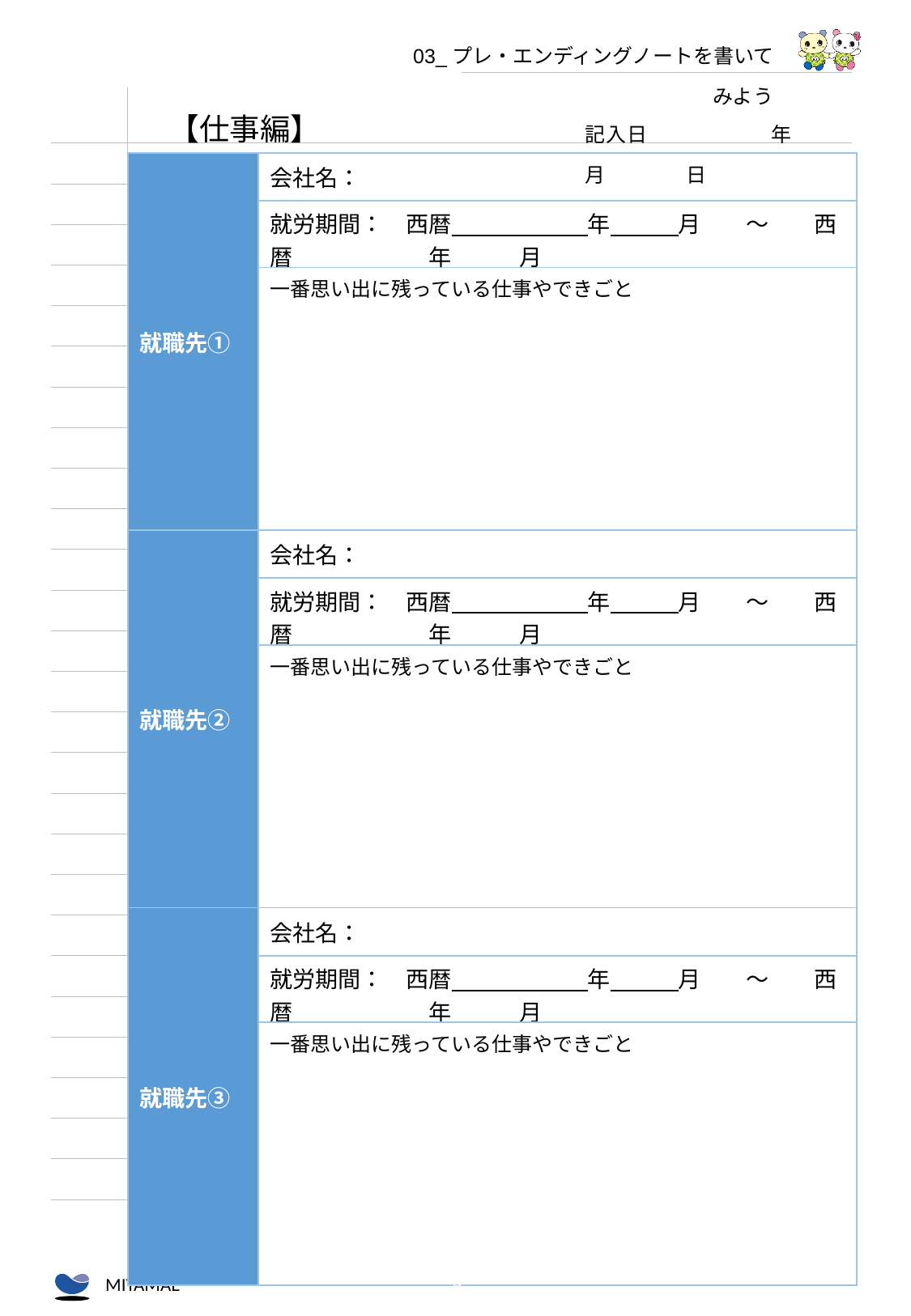

03_プレ・エンディングノートを書いてみよう
　【仕事編】
記入日　　　　　　年　　　　月　　　　日
| 就職先① | 会社名： |
| --- | --- |
|  | 就労期間：　西暦　　　　　　年　　　月　　～　　西暦　　　　　　年　　　月 |
|  | 一番思い出に残っている仕事やできごと |
| 就職先② | 会社名： |
|  | 就労期間：　西暦　　　　　　年　　　月　　～　　西暦　　　　　　年　　　月 |
|  | 一番思い出に残っている仕事やできごと |
| 就職先③ | 会社名： |
|  | 就労期間：　西暦　　　　　　年　　　月　　～　　西暦　　　　　　年　　　月 |
|  | 一番思い出に残っている仕事やできごと |
９